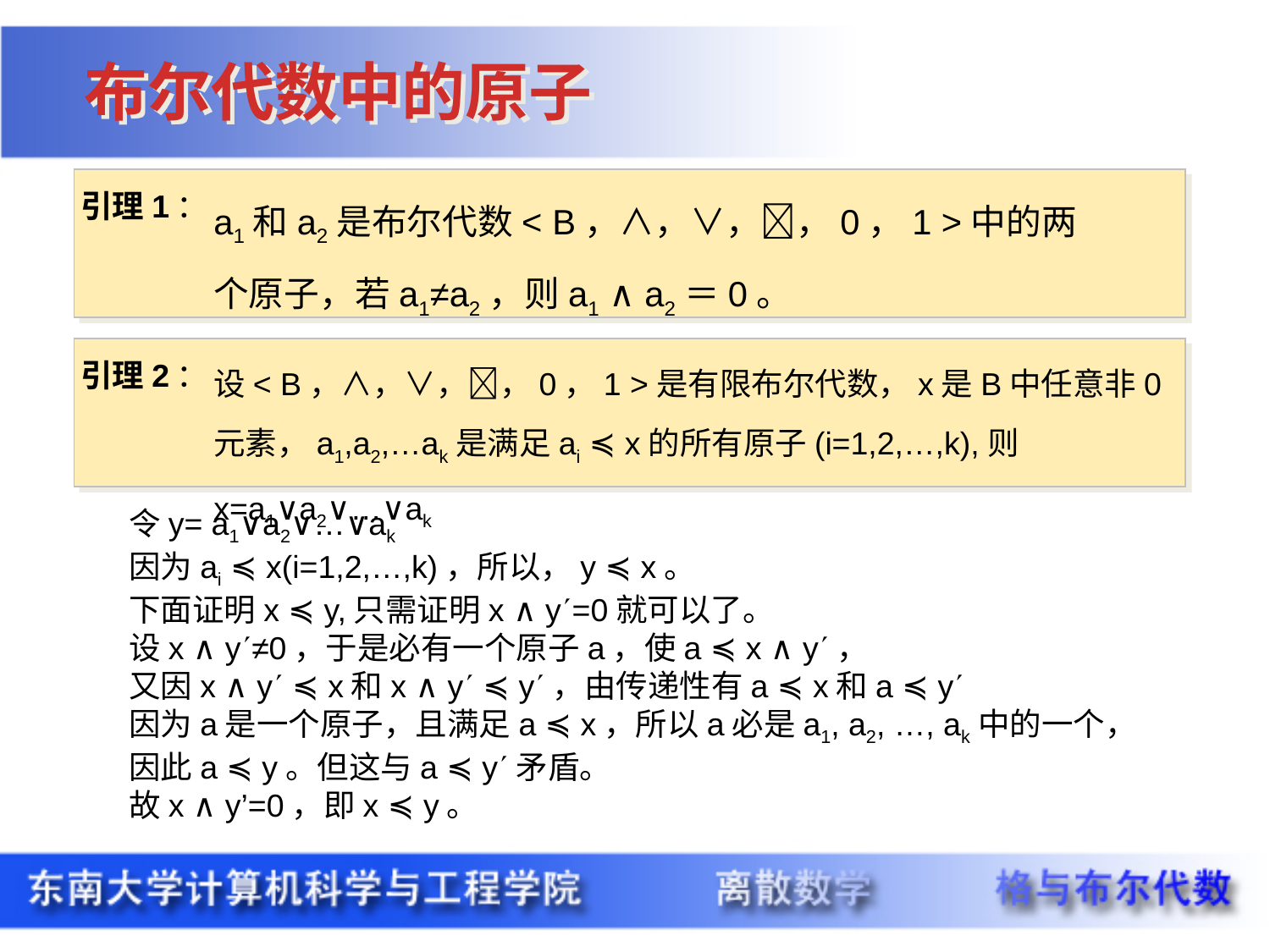

布尔代数中的原子

a1和a2是布尔代数< B，∧，∨，′，0，1 >中的两个原子，若a1≠a2，则a1 ∧ a2＝0。
引理1：

设< B，∧，∨，′，0，1 >是有限布尔代数，x是B中任意非0元素，a1,a2,…ak是满足ai ≼ x的所有原子(i=1,2,…,k),则 x=a1∨a2∨…∨ak
引理2：
令y= a1∨a2∨…∨ak
因为ai ≼ x(i=1,2,…,k)，所以，y ≼ x。
下面证明x ≼ y,只需证明x ∧ y′=0就可以了。
设x ∧ y′≠0，于是必有一个原子a，使a ≼ x ∧ y′，
又因x ∧ y′ ≼ x和x ∧ y′ ≼ y′，由传递性有a ≼ x和a ≼ y′
因为a是一个原子，且满足a ≼ x，所以a必是a1, a2, …, ak中的一个，
因此a ≼ y。但这与a ≼ y′矛盾。
故x ∧ y’=0，即x ≼ y。